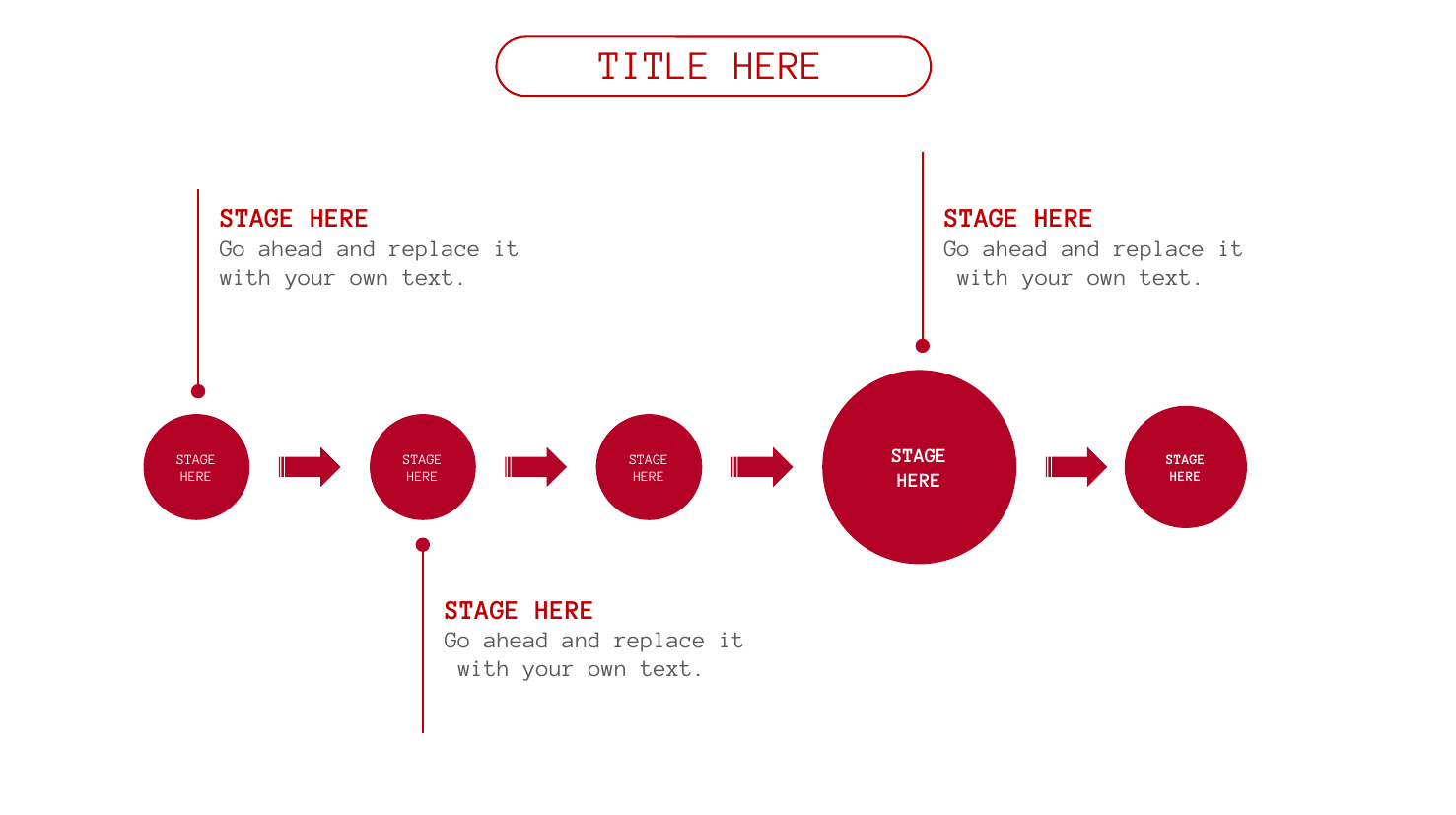

点击请替换文字内容
TITLE HERE

STAGE HERE
Go ahead and replace it
 with your own text.

STAGE HERE
Go ahead and replace it
with your own text.

STAGE HERE
STAGE HERE
STAGE HERE
STAGE HERE
STAGE HERE

STAGE HERE
Go ahead and replace it
 with your own text.